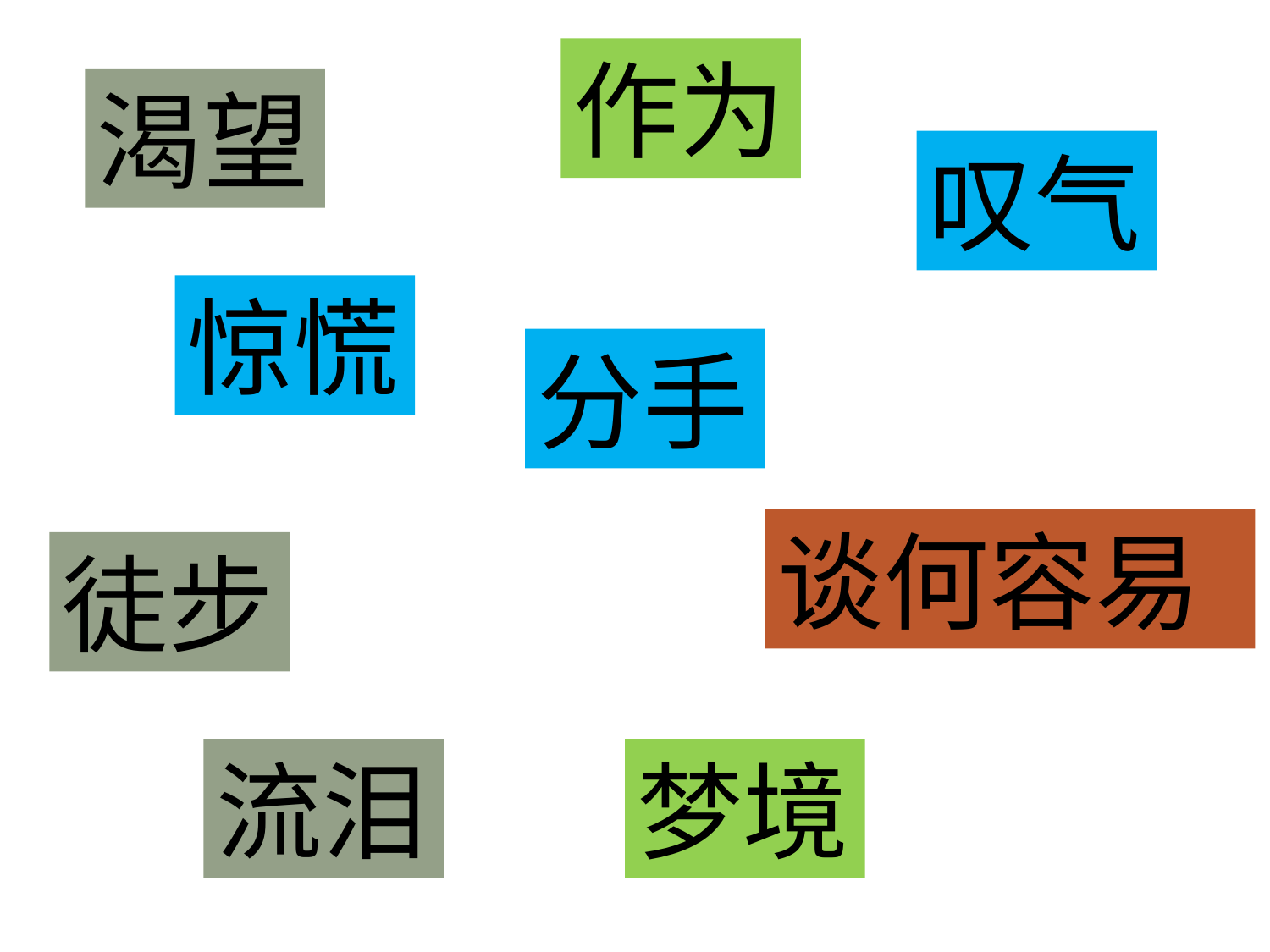

作为
渴望
叹气
惊慌
分手
谈何容易
徒步
梦境
流泪